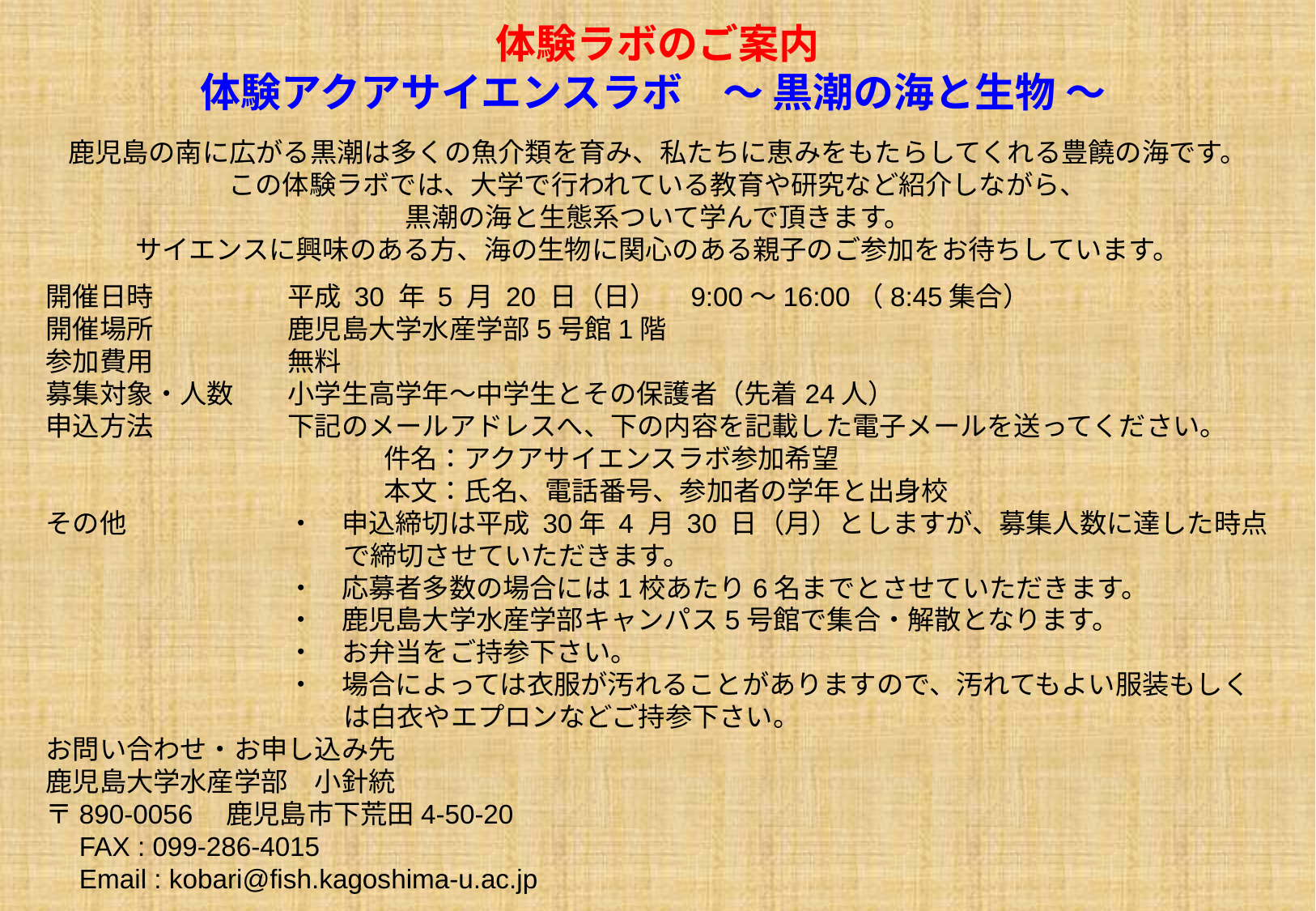

体験ラボのご案内
体験アクアサイエンスラボ　～ 黒潮の海と生物 ～
鹿児島の南に広がる黒潮は多くの魚介類を育み、私たちに恵みをもたらしてくれる豊饒の海です。
この体験ラボでは、大学で行われている教育や研究など紹介しながら、
黒潮の海と生態系ついて学んで頂きます。
サイエンスに興味のある方、海の生物に関心のある親子のご参加をお待ちしています。
開催日時　　　　　平成 30 年 5 月 20 日（日）　9:00～16:00（8:45集合）
開催場所　　　　　鹿児島大学水産学部5号館1階
参加費用　　　　　無料
募集対象・人数　　小学生高学年～中学生とその保護者（先着24人）
申込方法　　　　　下記のメールアドレスへ、下の内容を記載した電子メールを送ってください。
件名：アクアサイエンスラボ参加希望
本文：氏名、電話番号、参加者の学年と出身校
その他　　　　　　・　申込締切は平成 30年 4 月 30 日（月）としますが、募集人数に達した時点で締切させていただきます。
　　　　　　　　　・　応募者多数の場合には1校あたり6名までとさせていただきます。
　　　　　　　　　・　鹿児島大学水産学部キャンパス5号館で集合・解散となります。
　　　　　　　　　・　お弁当をご持参下さい。
　　　　　　　　　・　場合によっては衣服が汚れることがありますので、汚れてもよい服装もしくは白衣やエプロンなどご持参下さい。
お問い合わせ・お申し込み先
鹿児島大学水産学部　小針統
〒890-0056　鹿児島市下荒田4-50-20
　FAX : 099-286-4015
　Email : kobari@fish.kagoshima-u.ac.jp